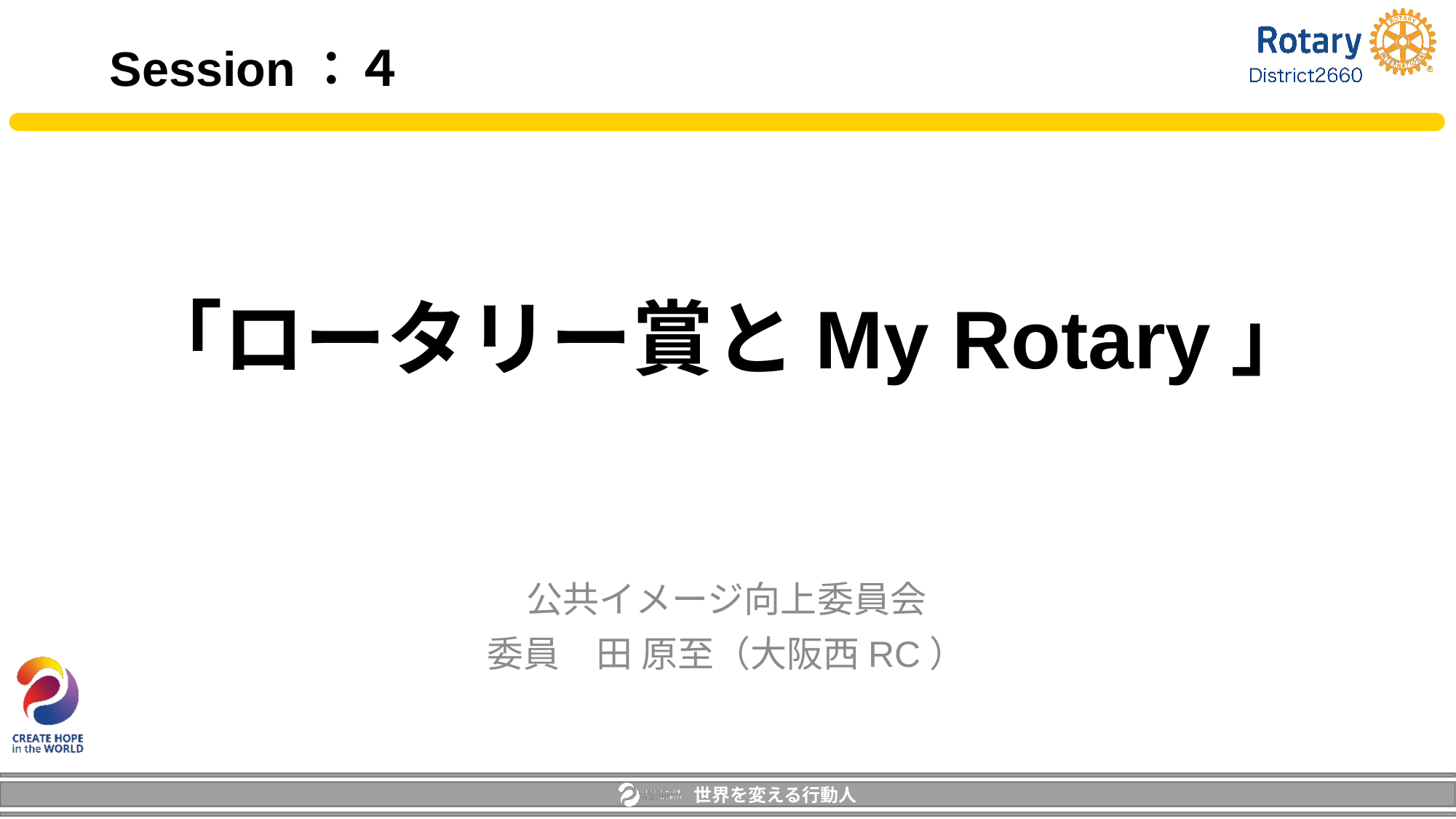

Session：４
# 「ロータリー賞とMy Rotary」
公共イメージ向上委員会
委員　田 原至（大阪西RC）